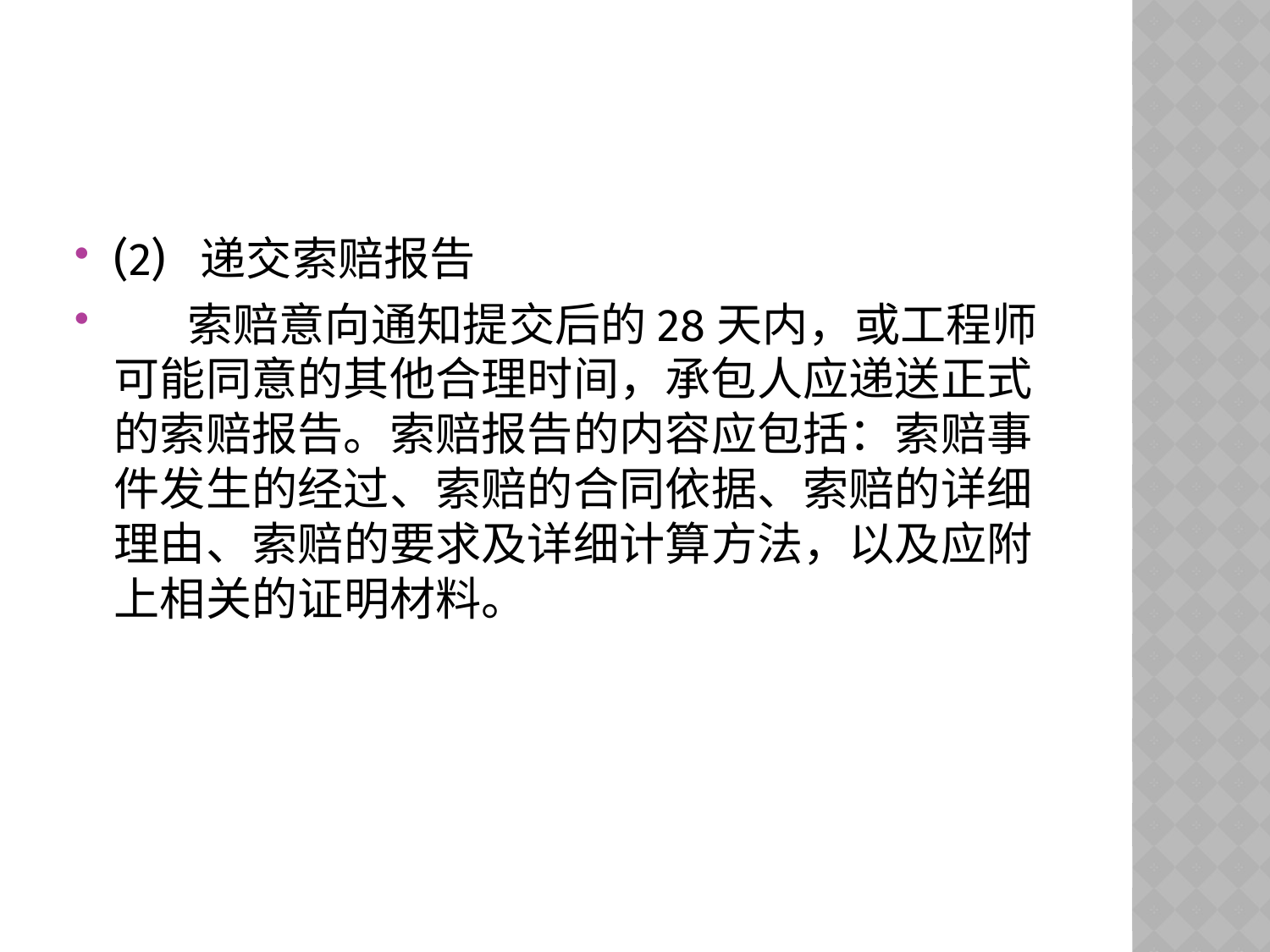

#
(2) 递交索赔报告
      索赔意向通知提交后的28天内，或工程师可能同意的其他合理时间，承包人应递送正式的索赔报告。索赔报告的内容应包括：索赔事件发生的经过、索赔的合同依据、索赔的详细理由、索赔的要求及详细计算方法，以及应附上相关的证明材料。